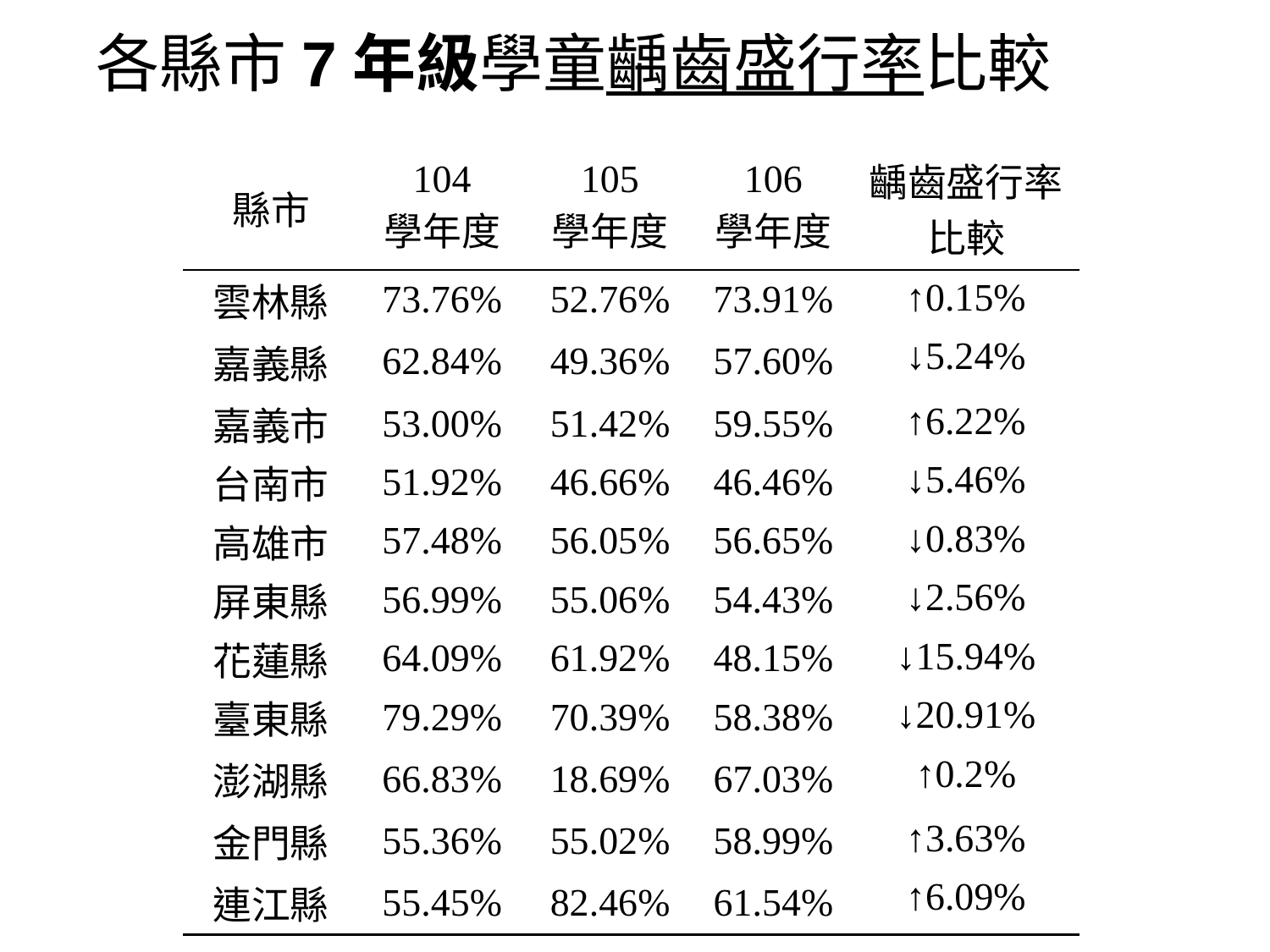

# 各縣市7年級學童齲齒盛行率比較
| 縣市 | 104 學年度 | 105 學年度 | 106 學年度 | 齲齒盛行率 比較 |
| --- | --- | --- | --- | --- |
| 雲林縣 | 73.76% | 52.76% | 73.91% | ↑0.15% |
| 嘉義縣 | 62.84% | 49.36% | 57.60% | ↓5.24% |
| 嘉義市 | 53.00% | 51.42% | 59.55% | ↑6.22% |
| 台南市 | 51.92% | 46.66% | 46.46% | ↓5.46% |
| 高雄市 | 57.48% | 56.05% | 56.65% | ↓0.83% |
| 屏東縣 | 56.99% | 55.06% | 54.43% | ↓2.56% |
| 花蓮縣 | 64.09% | 61.92% | 48.15% | ↓15.94% |
| 臺東縣 | 79.29% | 70.39% | 58.38% | ↓20.91% |
| 澎湖縣 | 66.83% | 18.69% | 67.03% | ↑0.2% |
| 金門縣 | 55.36% | 55.02% | 58.99% | ↑3.63% |
| 連江縣 | 55.45% | 82.46% | 61.54% | ↑6.09% |